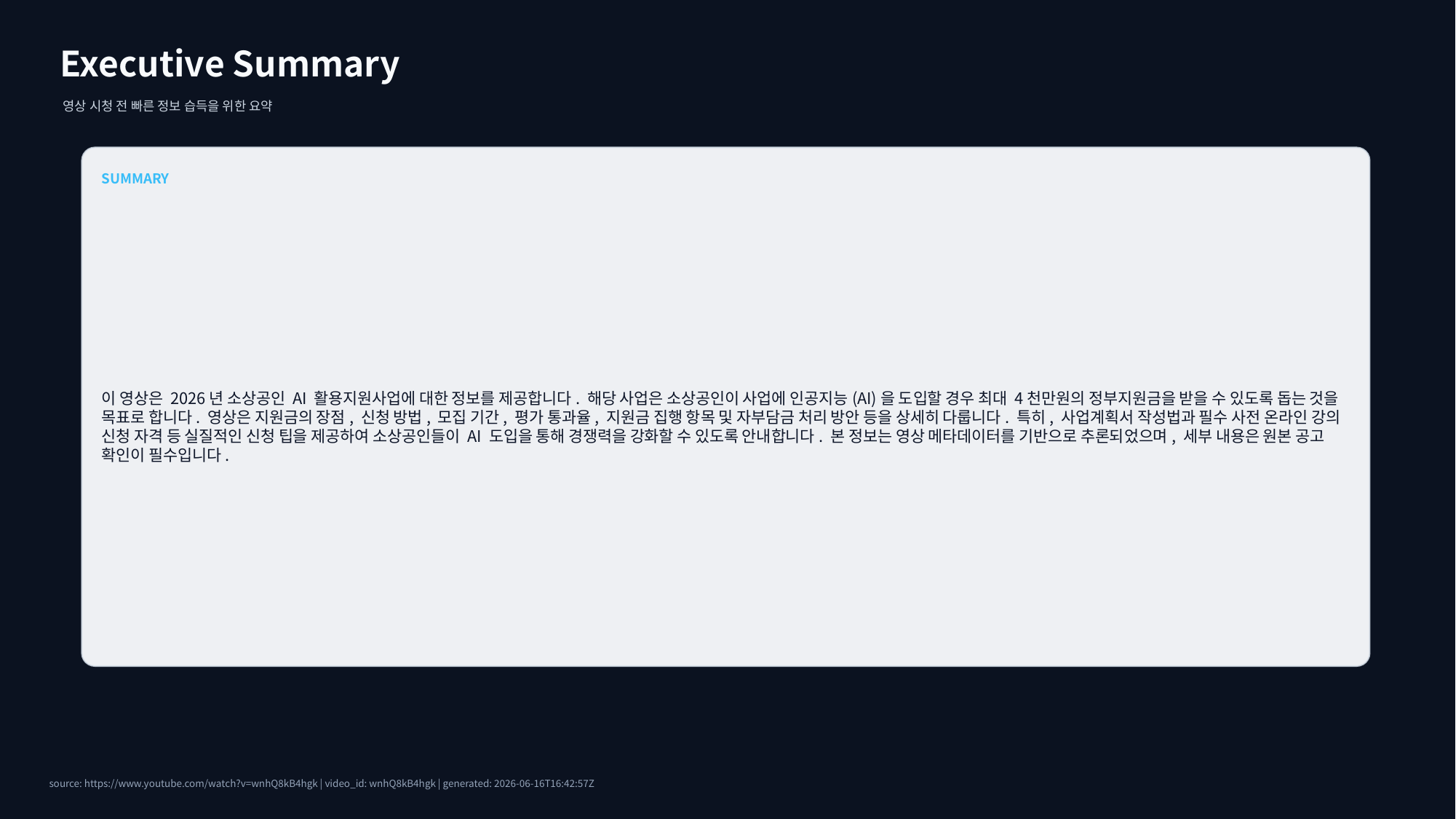

Executive Summary
영상 시청 전 빠른 정보 습득을 위한 요약

SUMMARY
이 영상은 2026년 소상공인 AI 활용지원사업에 대한 정보를 제공합니다. 해당 사업은 소상공인이 사업에 인공지능(AI)을 도입할 경우 최대 4천만원의 정부지원금을 받을 수 있도록 돕는 것을 목표로 합니다. 영상은 지원금의 장점, 신청 방법, 모집 기간, 평가 통과율, 지원금 집행 항목 및 자부담금 처리 방안 등을 상세히 다룹니다. 특히, 사업계획서 작성법과 필수 사전 온라인 강의 신청 자격 등 실질적인 신청 팁을 제공하여 소상공인들이 AI 도입을 통해 경쟁력을 강화할 수 있도록 안내합니다. 본 정보는 영상 메타데이터를 기반으로 추론되었으며, 세부 내용은 원본 공고 확인이 필수입니다.
source: https://www.youtube.com/watch?v=wnhQ8kB4hgk | video_id: wnhQ8kB4hgk | generated: 2026-06-16T16:42:57Z